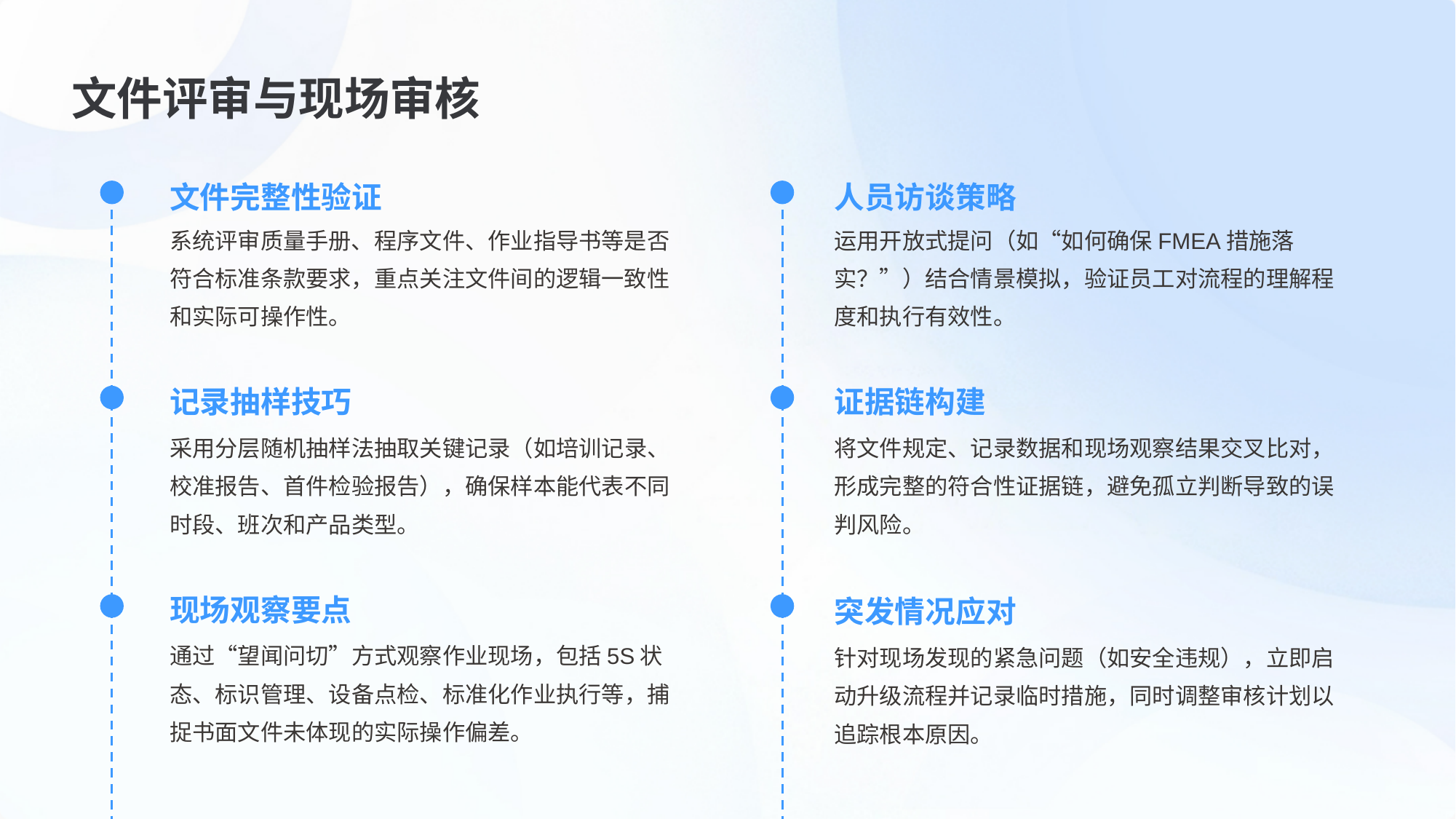

文件评审与现场审核
文件完整性验证
人员访谈策略

系统评审质量手册、程序文件、作业指导书等是否符合标准条款要求，重点关注文件间的逻辑一致性和实际可操作性。
运用开放式提问（如“如何确保FMEA措施落实？”）结合情景模拟，验证员工对流程的理解程度和执行有效性。
记录抽样技巧
证据链构建
采用分层随机抽样法抽取关键记录（如培训记录、校准报告、首件检验报告），确保样本能代表不同时段、班次和产品类型。
将文件规定、记录数据和现场观察结果交叉比对，形成完整的符合性证据链，避免孤立判断导致的误判风险。
现场观察要点
突发情况应对
通过“望闻问切”方式观察作业现场，包括5S状态、标识管理、设备点检、标准化作业执行等，捕捉书面文件未体现的实际操作偏差。
针对现场发现的紧急问题（如安全违规），立即启动升级流程并记录临时措施，同时调整审核计划以追踪根本原因。